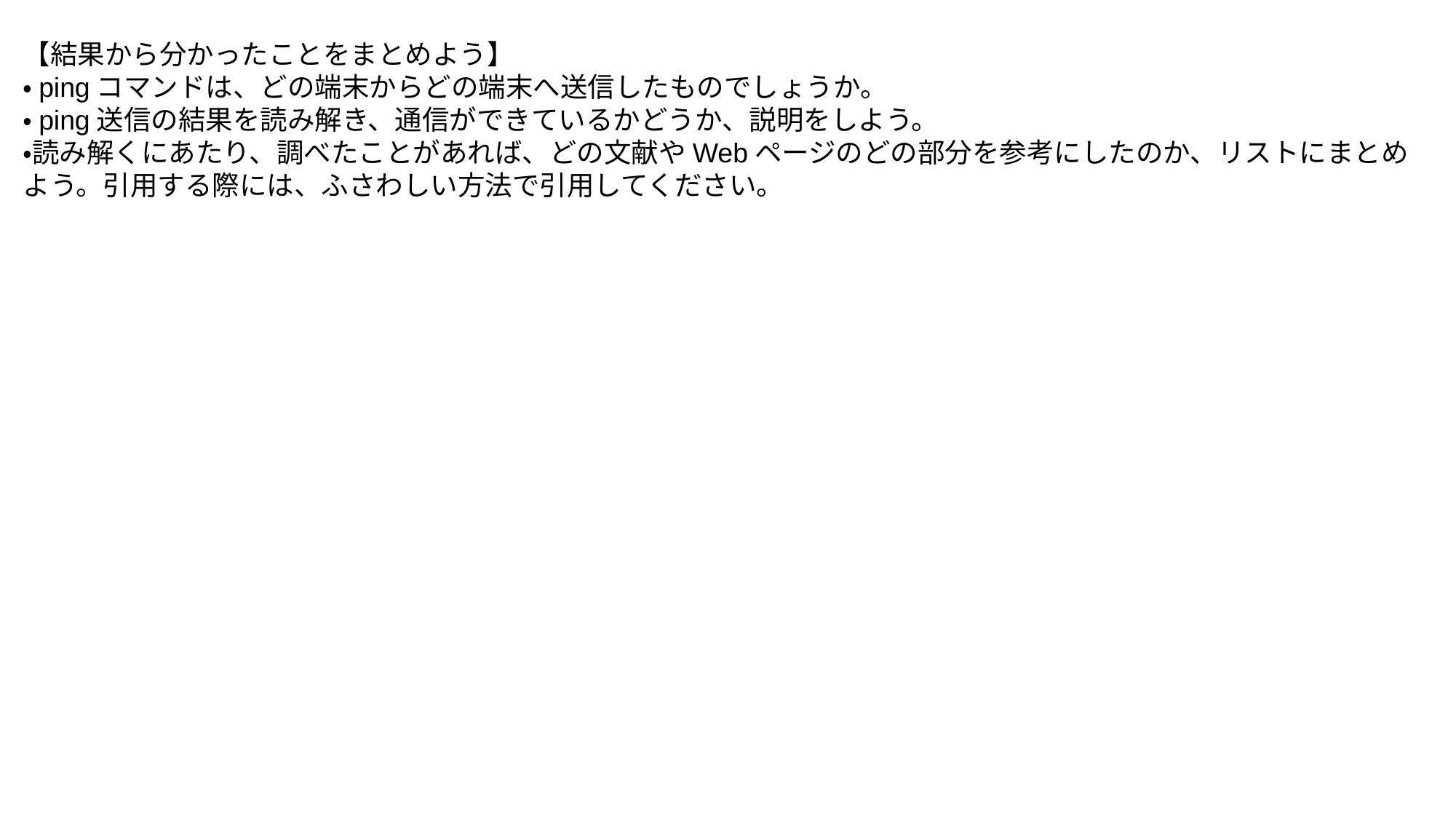

【結果から分かったことをまとめよう】
・pingコマンドは、どの端末からどの端末へ送信したものでしょうか。
・ping送信の結果を読み解き、通信ができているかどうか、説明をしよう。
・読み解くにあたり、調べたことがあれば、どの文献やWebページのどの部分を参考にしたのか、リストにまとめよう。引用する際には、ふさわしい方法で引用してください。